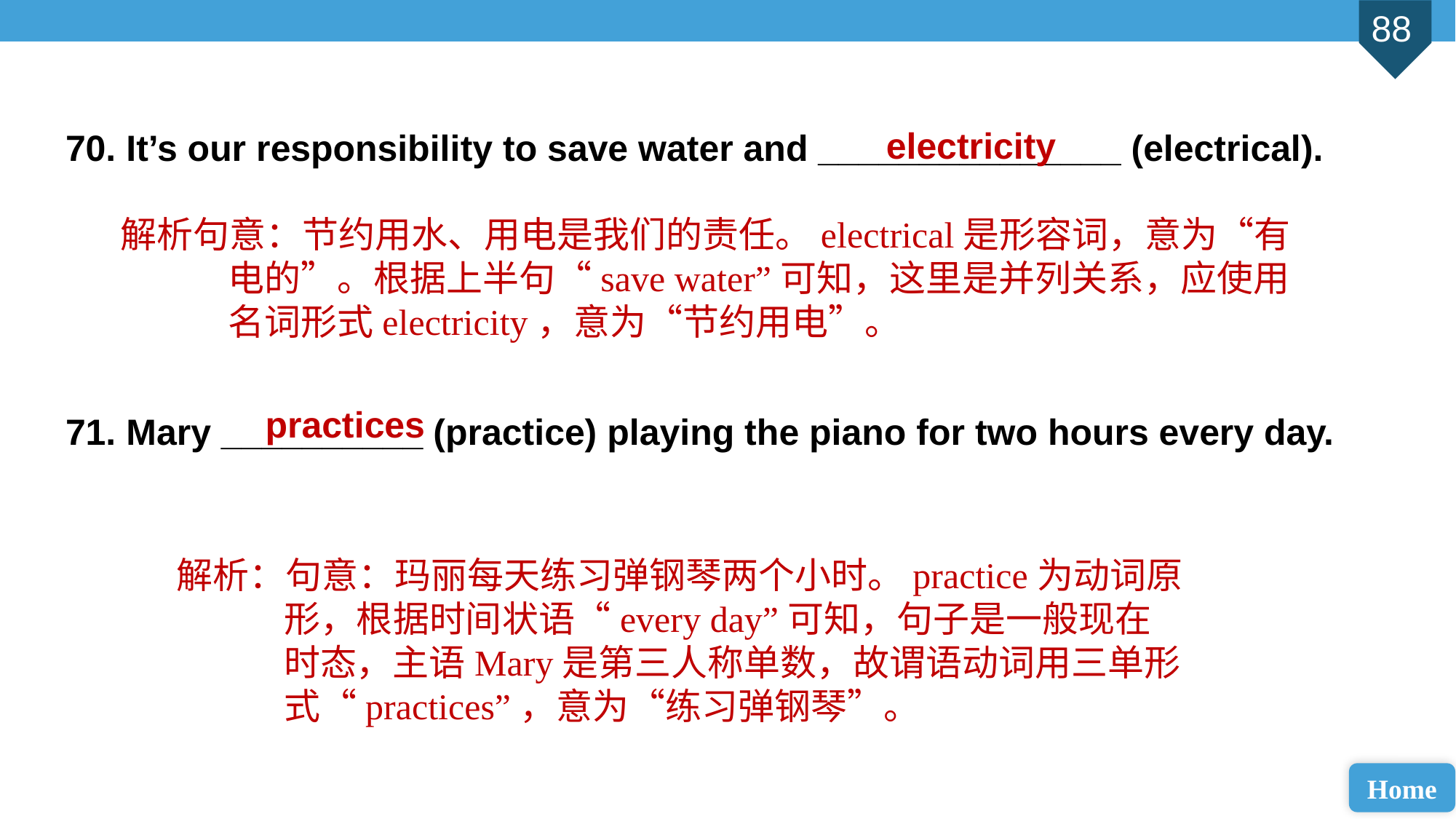

70. It’s our responsibility to save water and _______________ (electrical).

71. Mary __________ (practice) playing the piano for two hours every day.
electricity
解析句意：节约用水、用电是我们的责任。electrical是形容词，意为“有电的”。根据上半句“save water”可知，这里是并列关系，应使用名词形式electricity，意为“节约用电”。
practices
解析：句意：玛丽每天练习弹钢琴两个小时。practice为动词原形，根据时间状语“every day”可知，句子是一般现在时态，主语Mary是第三人称单数，故谓语动词用三单形式“practices”，意为“练习弹钢琴”。